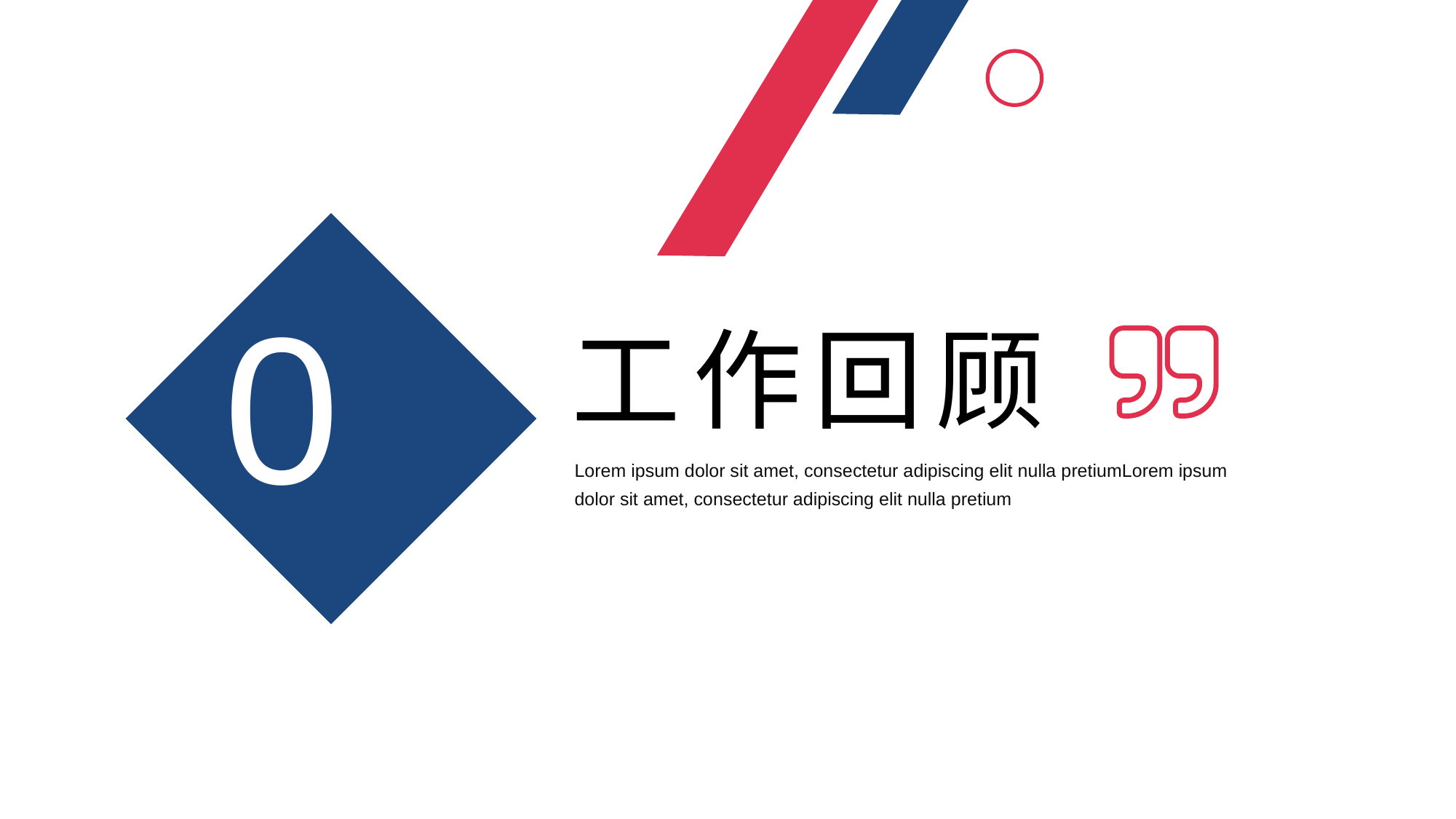

01

工作回顾

Lorem ipsum dolor sit amet, consectetur adipiscing elit nulla pretiumLorem ipsum dolor sit amet, consectetur adipiscing elit nulla pretium